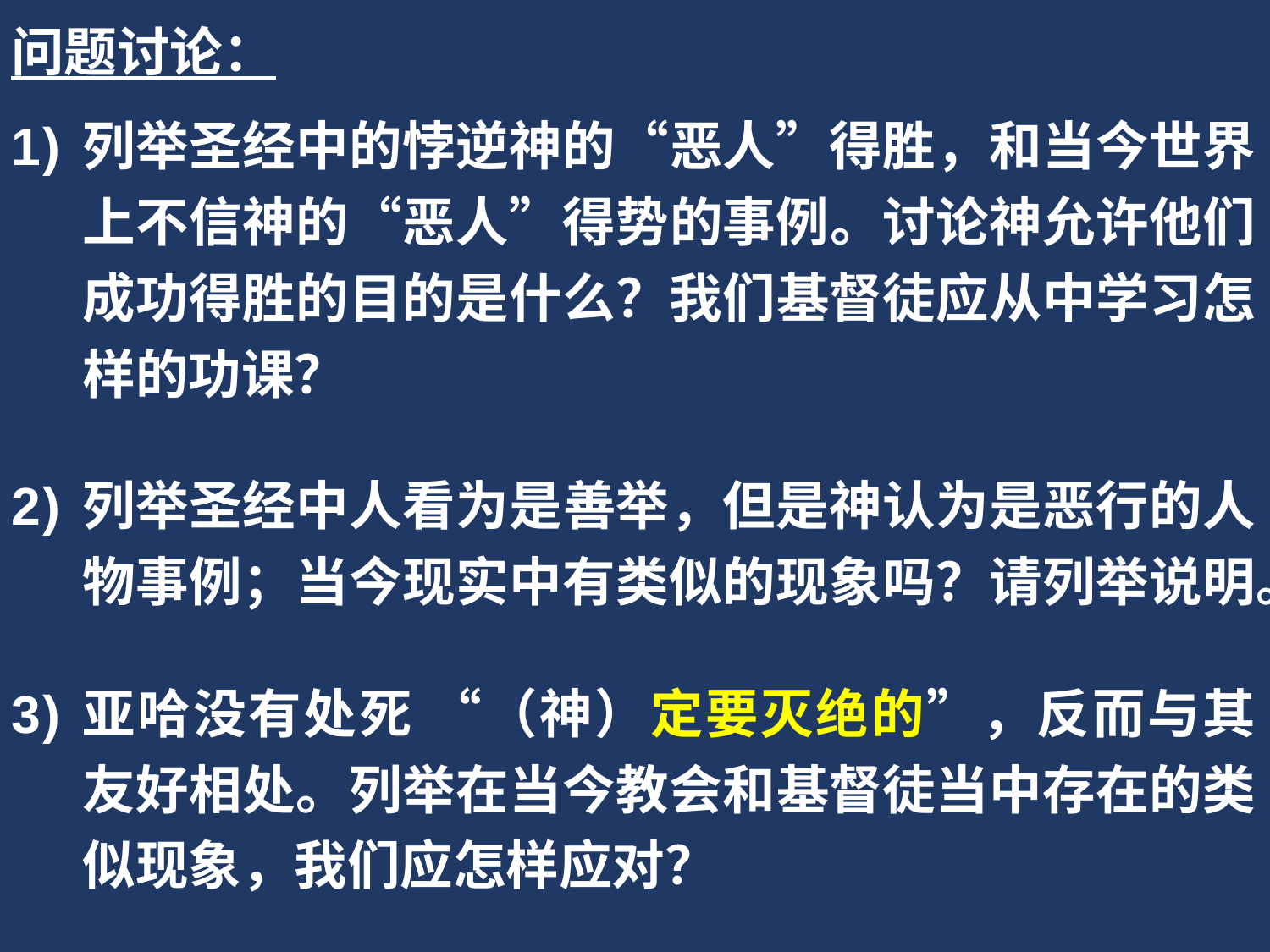

问题讨论：
列举圣经中的悖逆神的“恶人”得胜，和当今世界上不信神的“恶人”得势的事例。讨论神允许他们成功得胜的目的是什么？我们基督徒应从中学习怎样的功课？

列举圣经中人看为是善举，但是神认为是恶行的人物事例；当今现实中有类似的现象吗？请列举说明。

亚哈没有处死 “（神）定要灭绝的”，反而与其友好相处。列举在当今教会和基督徒当中存在的类似现象，我们应怎样应对？